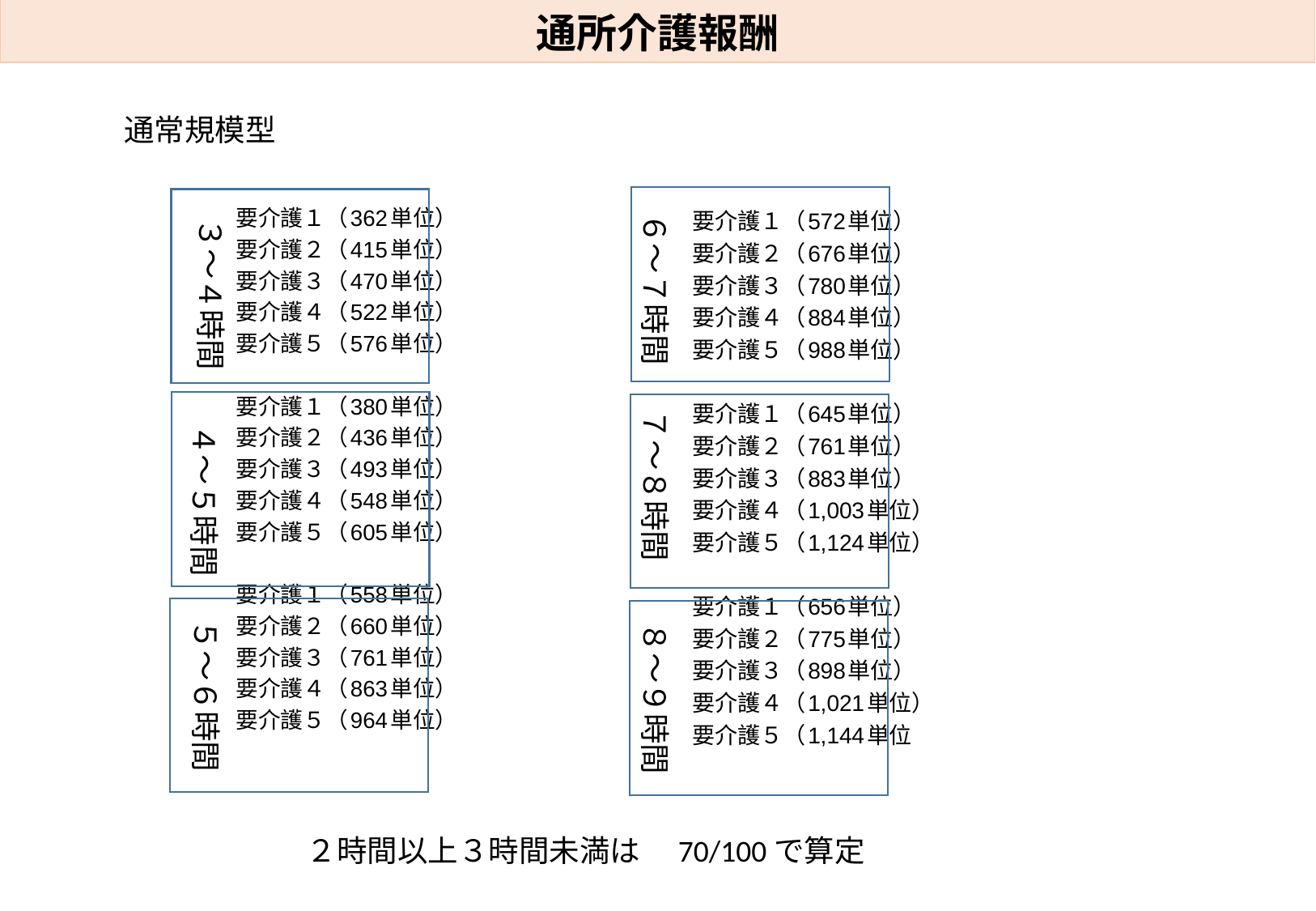

通所介護報酬
通常規模型

要介護１（362単位）
要介護２（415単位）
要介護３（470単位）
要介護４（522単位）
要介護５（576単位）

要介護１（380単位）
要介護２（436単位）
要介護３（493単位）
要介護４（548単位）
要介護５（605単位）

要介護１（558単位）
要介護２（660単位）
要介護３（761単位）
要介護４（863単位）
要介護５（964単位）
６～７時間
要介護１（572単位）
要介護２（676単位）
要介護３（780単位）
要介護４（884単位）
要介護５（988単位）

要介護１（645単位）
要介護２（761単位）
要介護３（883単位）
要介護４（1,003単位）
要介護５（1,124単位）

要介護１（656単位）
要介護２（775単位）
要介護３（898単位）
要介護４（1,021単位）
要介護５（1,144単位

３～４時間

７～８時間
４～５時間

５～６時間
８～９時間
２時間以上３時間未満は　70/100で算定